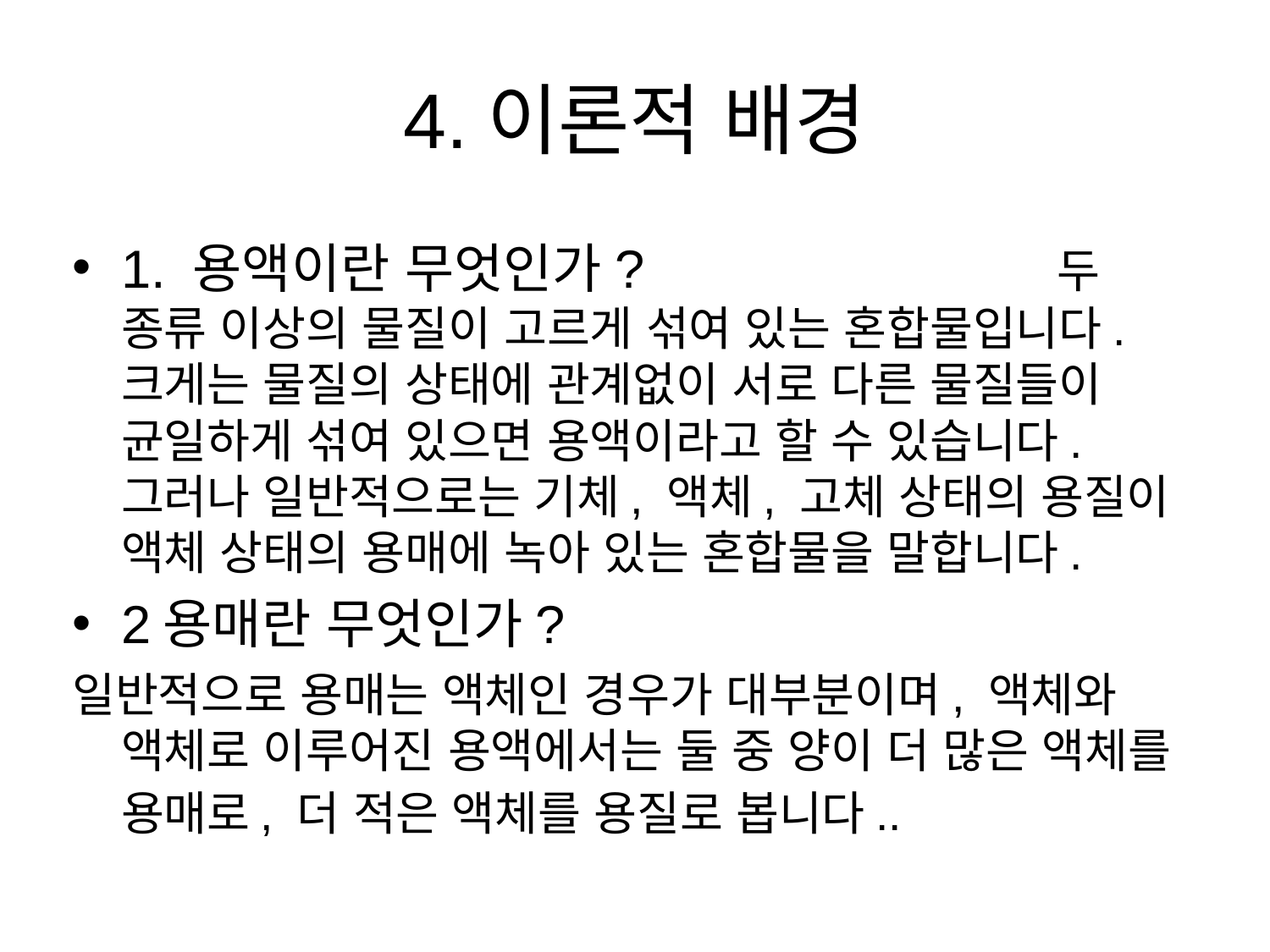

# 4.이론적 배경
1. 용액이란 무엇인가?                           두 종류 이상의 물질이 고르게 섞여 있는 혼합물입니다. 크게는 물질의 상태에 관계없이 서로 다른 물질들이 균일하게 섞여 있으면 용액이라고 할 수 있습니다. 그러나 일반적으로는 기체, 액체, 고체 상태의 용질이 액체 상태의 용매에 녹아 있는 혼합물을 말합니다.
2용매란 무엇인가?
일반적으로 용매는 액체인 경우가 대부분이며, 액체와 액체로 이루어진 용액에서는 둘 중 양이 더 많은 액체를 용매로, 더 적은 액체를 용질로 봅니다..